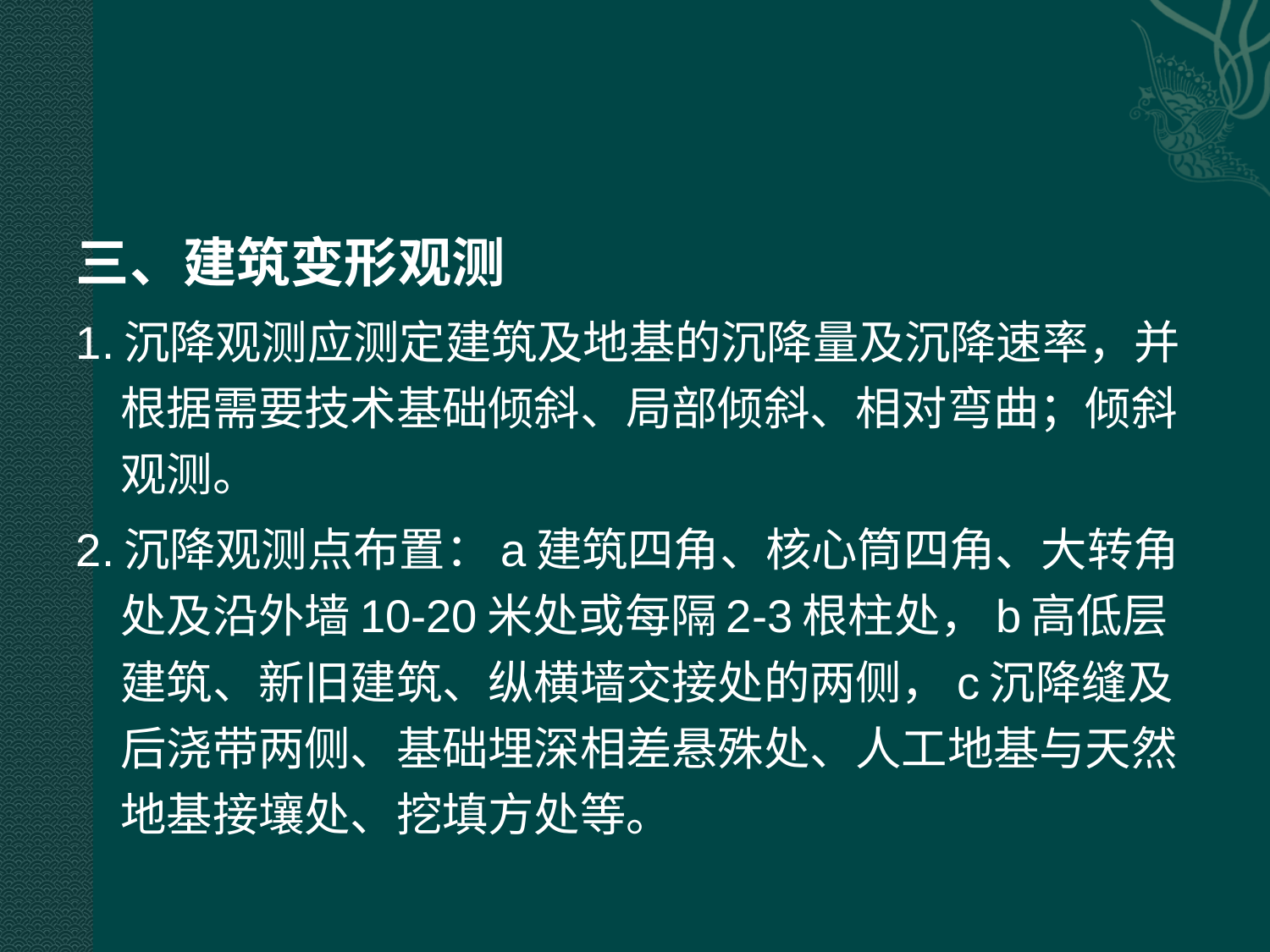

三、建筑变形观测
1.沉降观测应测定建筑及地基的沉降量及沉降速率，并根据需要技术基础倾斜、局部倾斜、相对弯曲；倾斜观测。
2.沉降观测点布置：a建筑四角、核心筒四角、大转角处及沿外墙10-20米处或每隔2-3根柱处，b高低层建筑、新旧建筑、纵横墙交接处的两侧，c沉降缝及后浇带两侧、基础埋深相差悬殊处、人工地基与天然地基接壤处、挖填方处等。